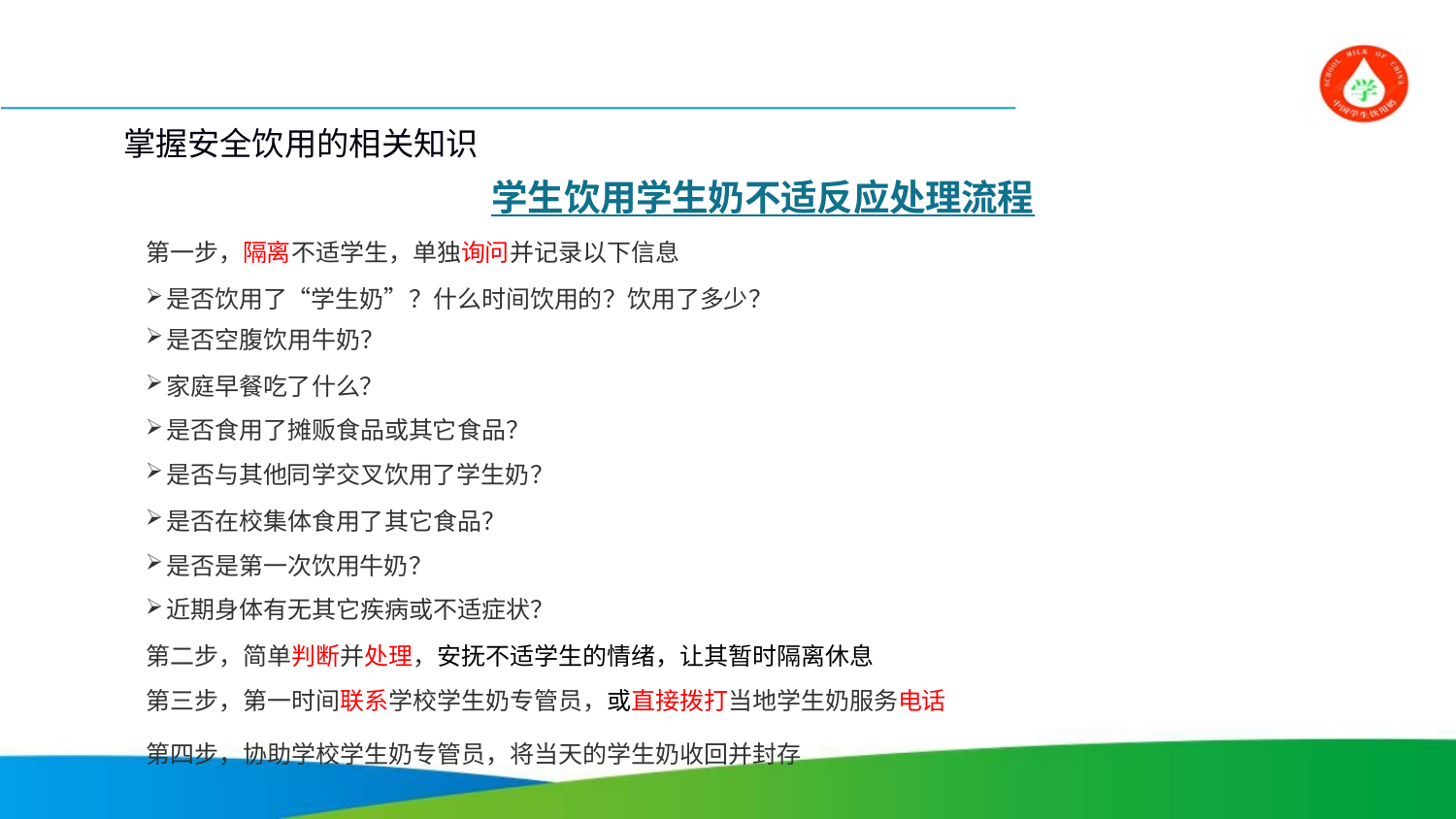

掌握安全饮用的相关知识
学生饮用学生奶不适反应处理流程
第一步，隔离不适学生，单独询问并记录以下信息
是否饮用了“学生奶”？什么时间饮用的？饮用了多少？
是否空腹饮用牛奶？
家庭早餐吃了什么？
是否食用了摊贩食品或其它食品？
是否与其他同学交叉饮用了学生奶？
是否在校集体食用了其它食品？
是否是第一次饮用牛奶？
近期身体有无其它疾病或不适症状？
第二步，简单判断并处理，安抚不适学生的情绪，让其暂时隔离休息
第三步，第一时间联系学校学生奶专管员，或直接拨打当地学生奶服务电话

第四步，协助学校学生奶专管员，将当天的学生奶收回并封存